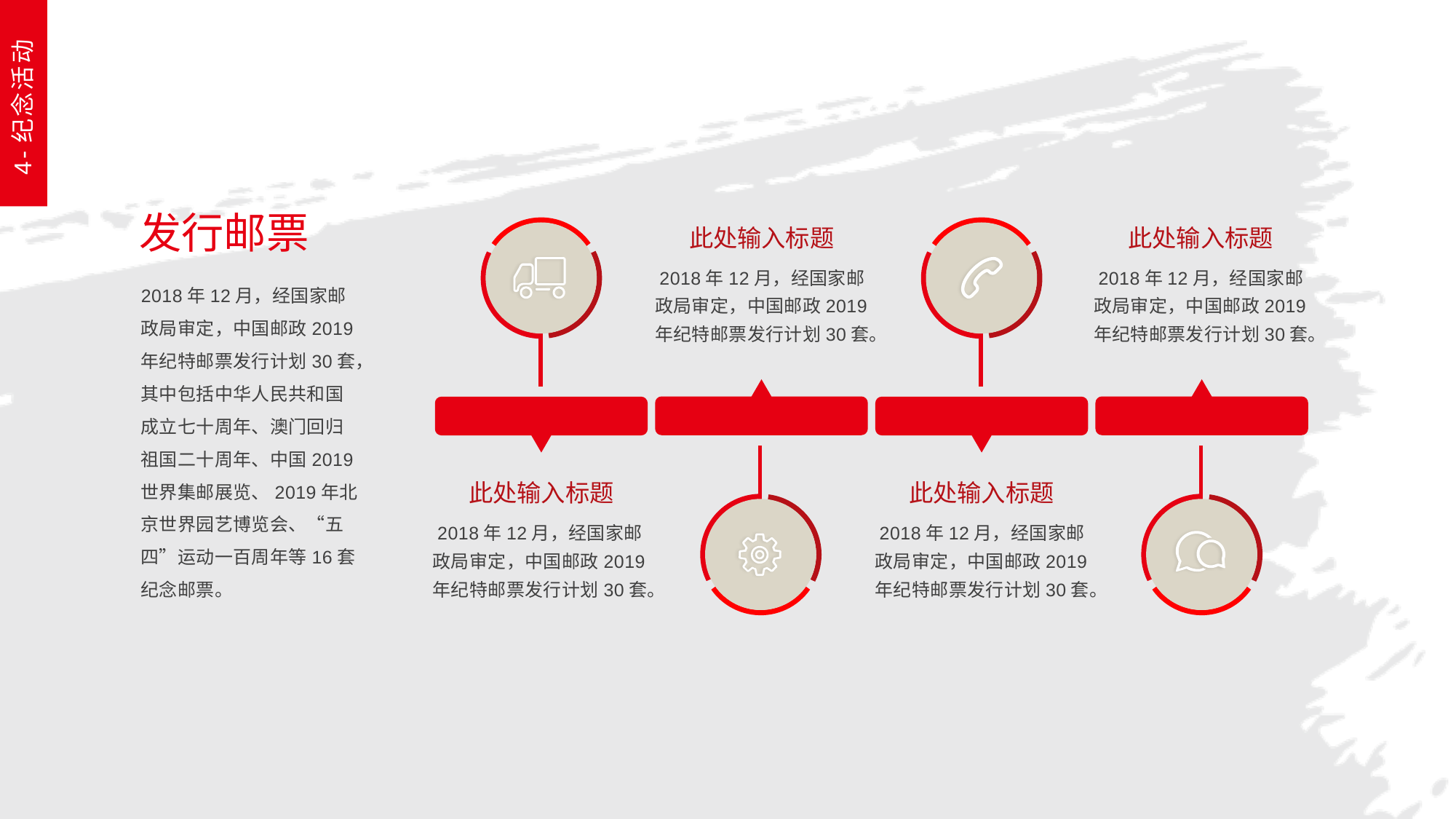

4-纪念活动
发行邮票
此处输入标题
此处输入标题

2018年12月，经国家邮政局审定，中国邮政2019年纪特邮票发行计划30套。
2018年12月，经国家邮政局审定，中国邮政2019年纪特邮票发行计划30套。

此处输入标题
此处输入标题

2018年12月，经国家邮政局审定，中国邮政2019年纪特邮票发行计划30套。
2018年12月，经国家邮政局审定，中国邮政2019年纪特邮票发行计划30套。

2018年12月，经国家邮政局审定，中国邮政2019年纪特邮票发行计划30套，其中包括中华人民共和国成立七十周年、澳门回归祖国二十周年、中国2019世界集邮展览、2019年北京世界园艺博览会、“五四”运动一百周年等16套纪念邮票。